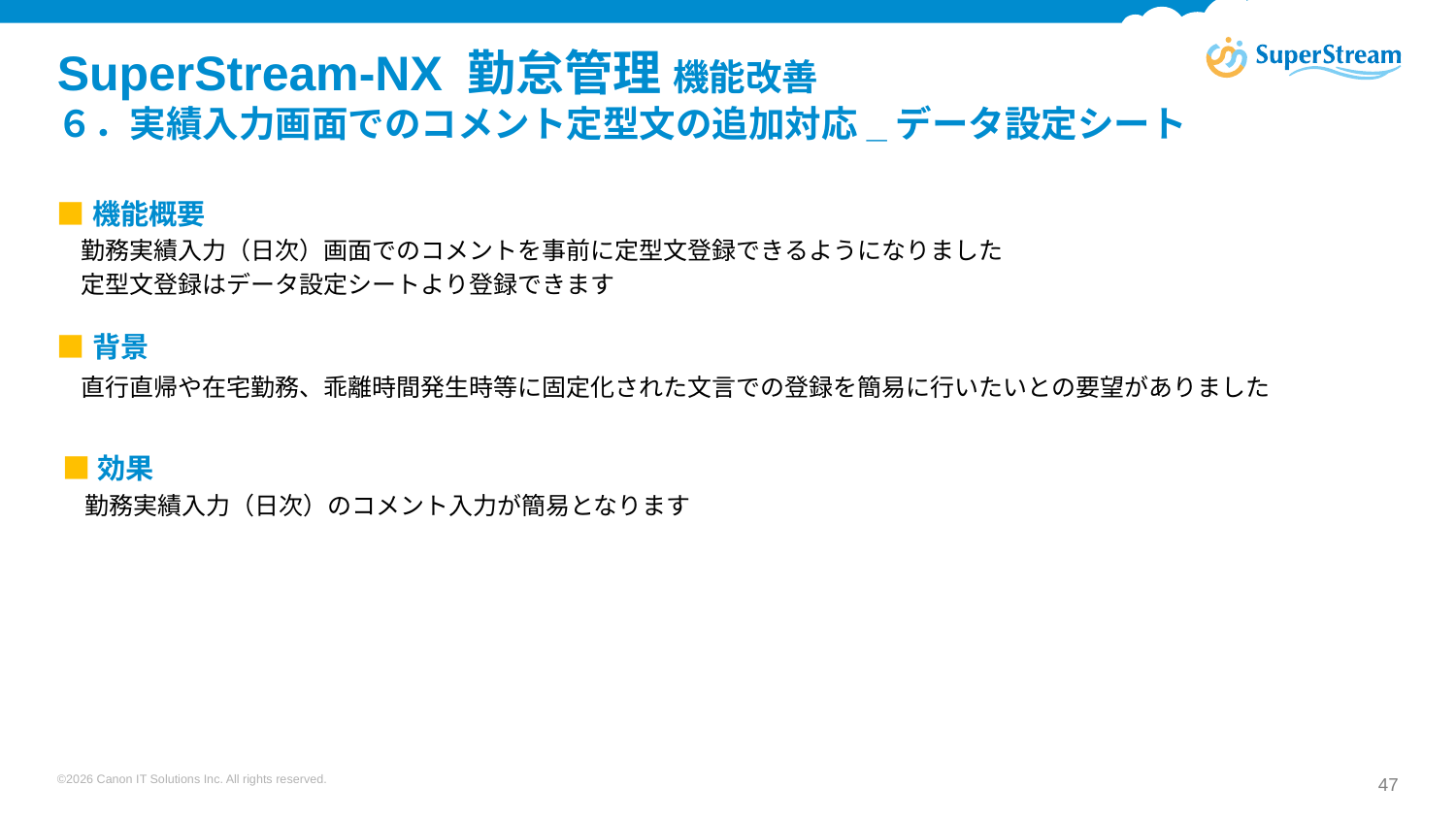

# SuperStream-NX 勤怠管理 機能改善 ６．実績入力画面でのコメント定型文の追加対応_データ設定シート
■機能概要
　勤務実績入力（日次）画面でのコメントを事前に定型文登録できるようになりました
　定型文登録はデータ設定シートより登録できます
■背景
　直行直帰や在宅勤務、乖離時間発生時等に固定化された文言での登録を簡易に行いたいとの要望がありました
■効果
　勤務実績入力（日次）のコメント入力が簡易となります
©2026 Canon IT Solutions Inc. All rights reserved.
47